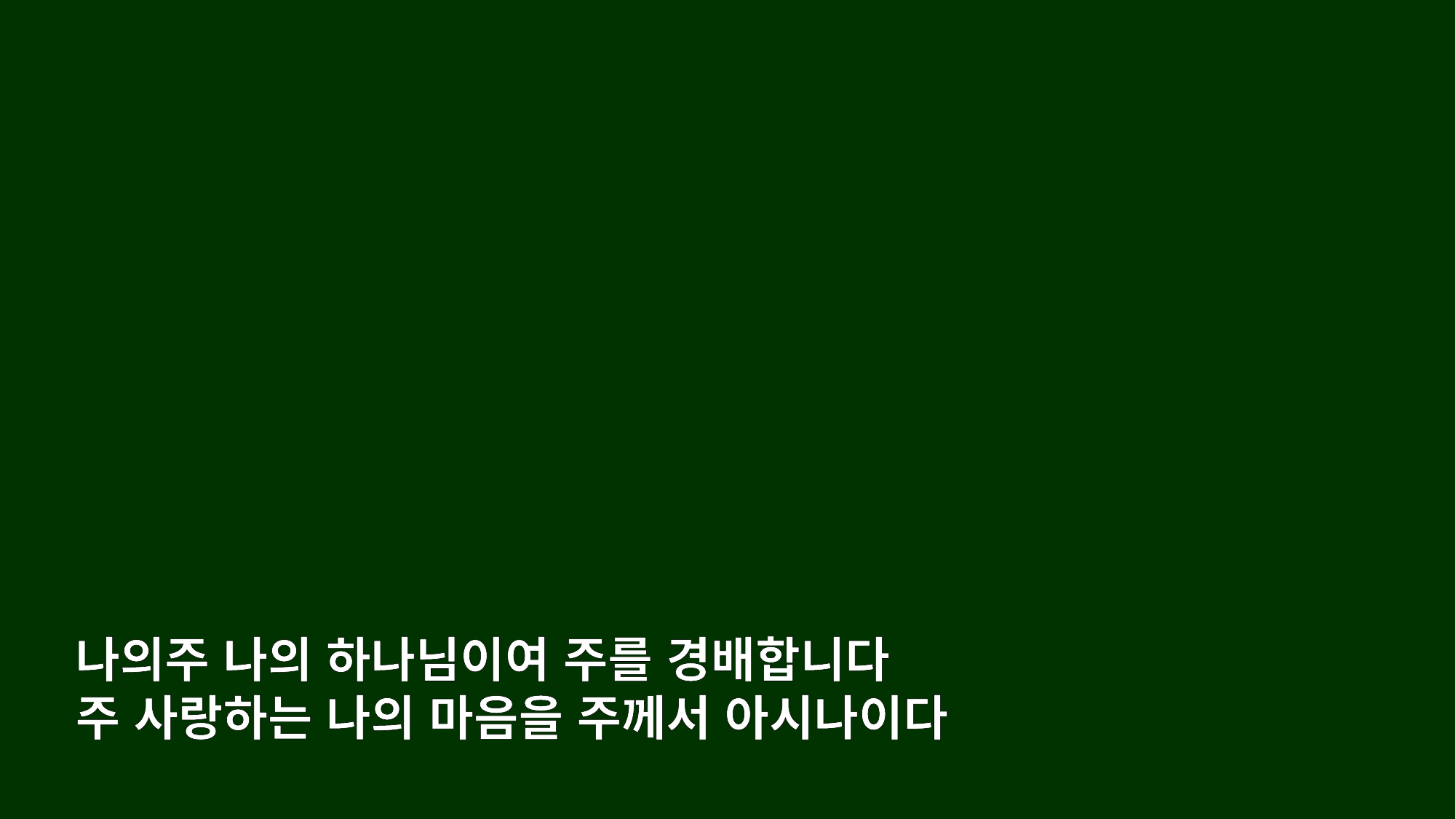

나의주 나의 하나님이여 주를 경배합니다
주 사랑하는 나의 마음을 주께서 아시나이다